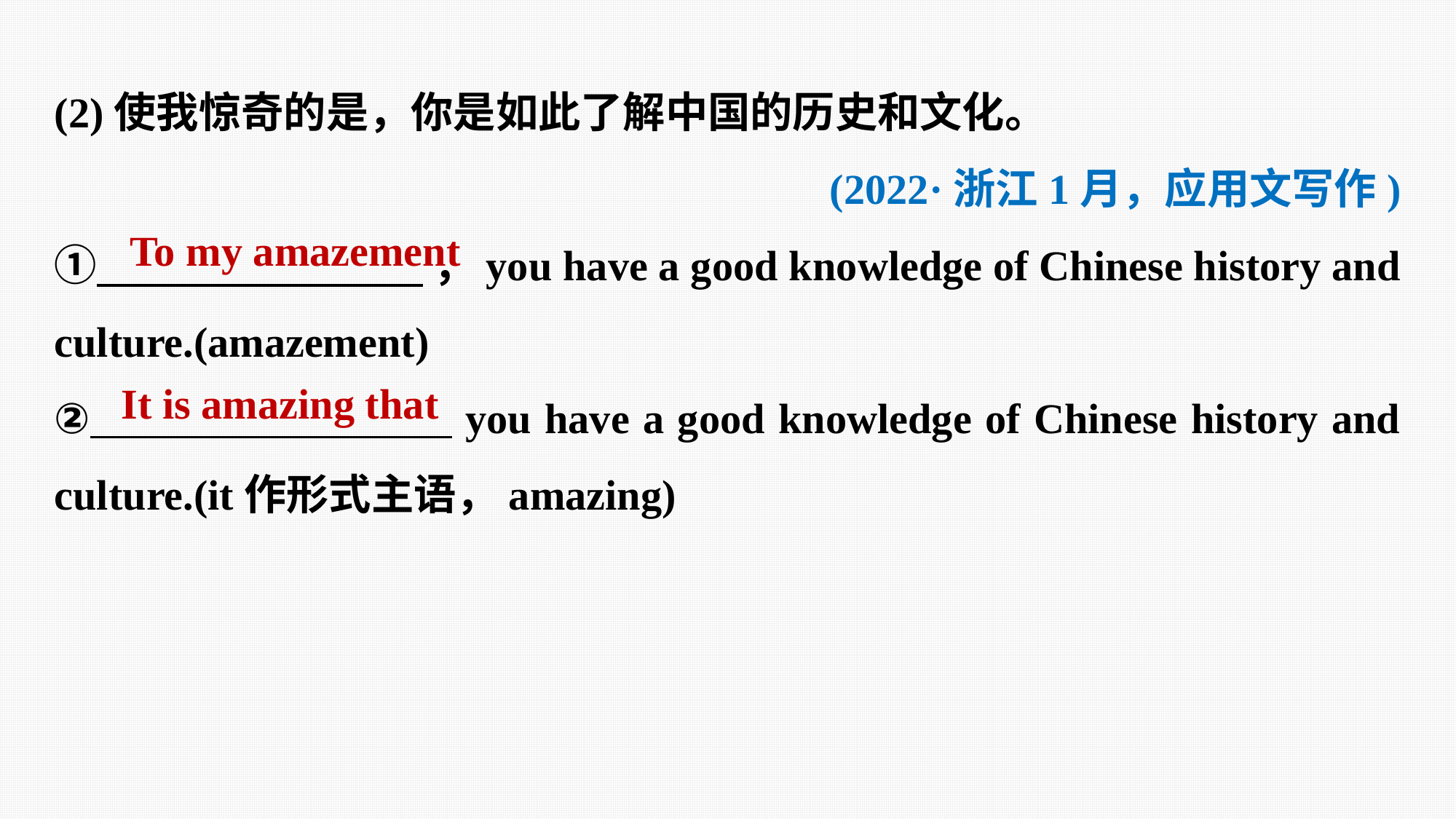

(2)使我惊奇的是，你是如此了解中国的历史和文化。
(2022·浙江1月，应用文写作)
①                                 ，you have a good knowledge of Chinese history and culture.(amazement)
②                            you have a good knowledge of Chinese history and culture.(it作形式主语，amazing)
To my amazement
It is amazing that